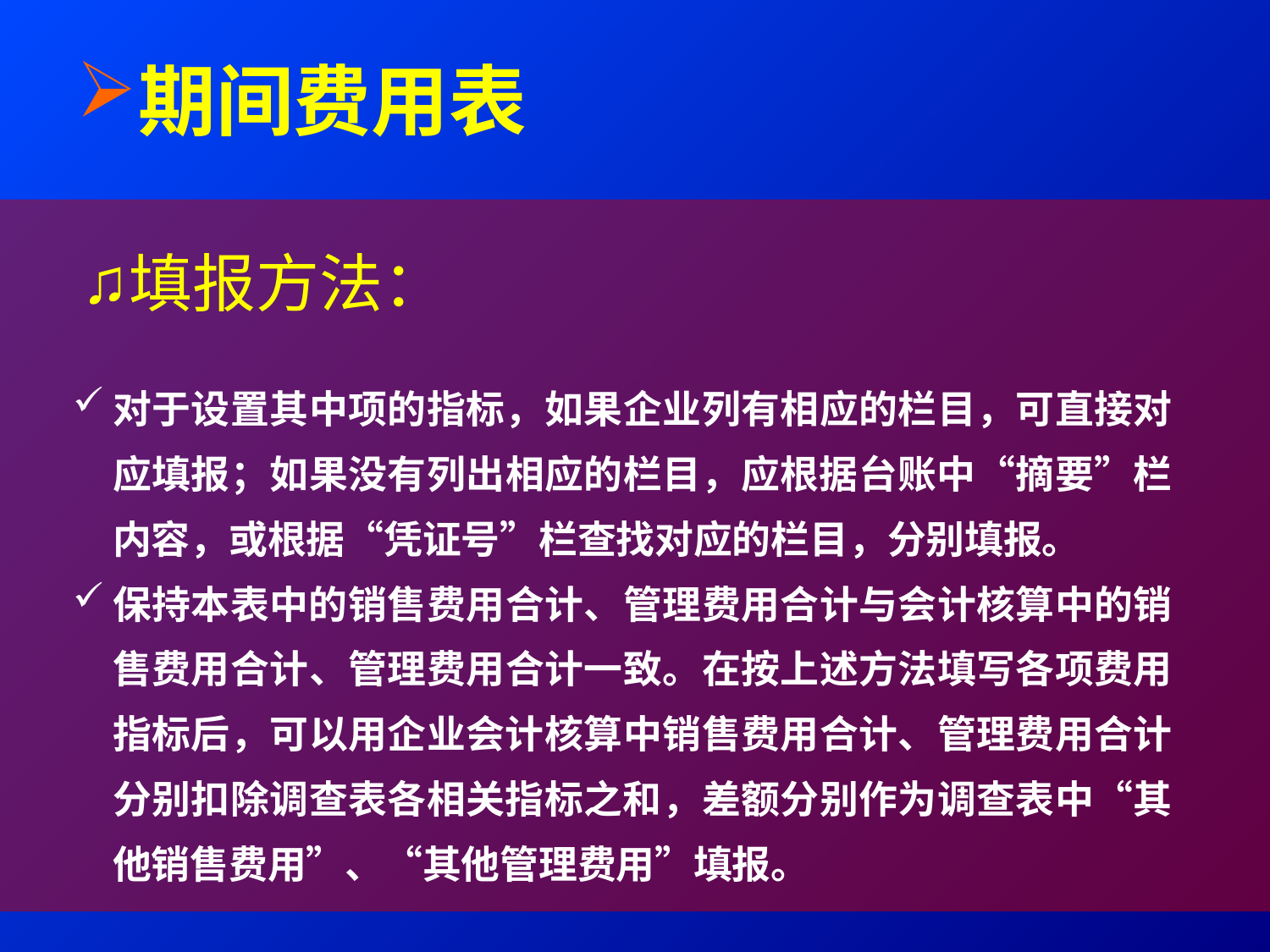

期间费用表

填报方法：
对于设置其中项的指标，如果企业列有相应的栏目，可直接对应填报；如果没有列出相应的栏目，应根据台账中“摘要”栏内容，或根据“凭证号”栏查找对应的栏目，分别填报。
保持本表中的销售费用合计、管理费用合计与会计核算中的销售费用合计、管理费用合计一致。在按上述方法填写各项费用指标后，可以用企业会计核算中销售费用合计、管理费用合计分别扣除调查表各相关指标之和，差额分别作为调查表中“其他销售费用”、“其他管理费用”填报。